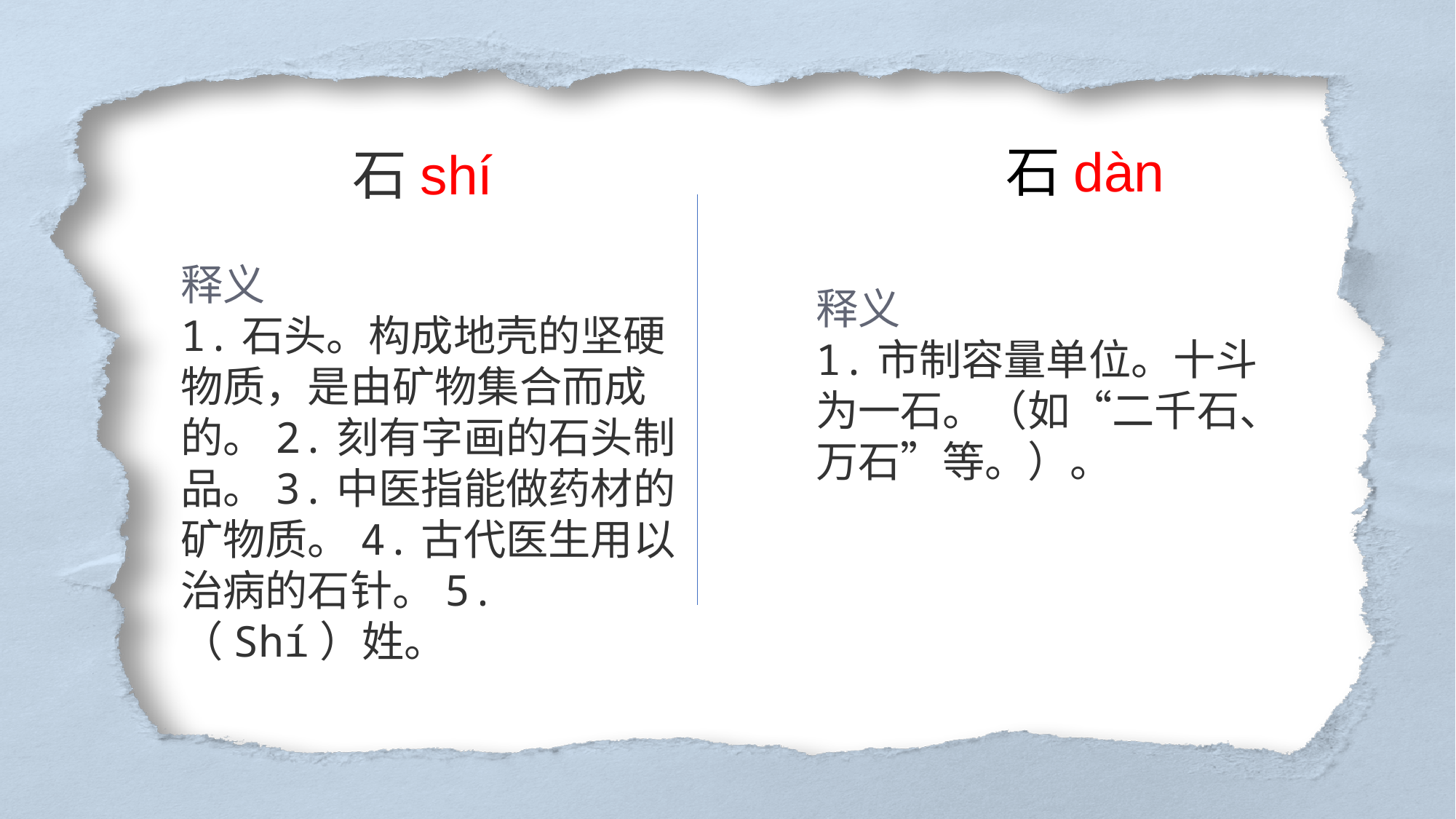

石dàn
 石shí

释义
1.石头。构成地壳的坚硬物质，是由矿物集合而成的。2.刻有字画的石头制品。3.中医指能做药材的矿物质。4.古代医生用以治病的石针。5.（Shí）姓。
释义
1.市制容量单位。十斗为一石。（如“二千石、万石”等。）。